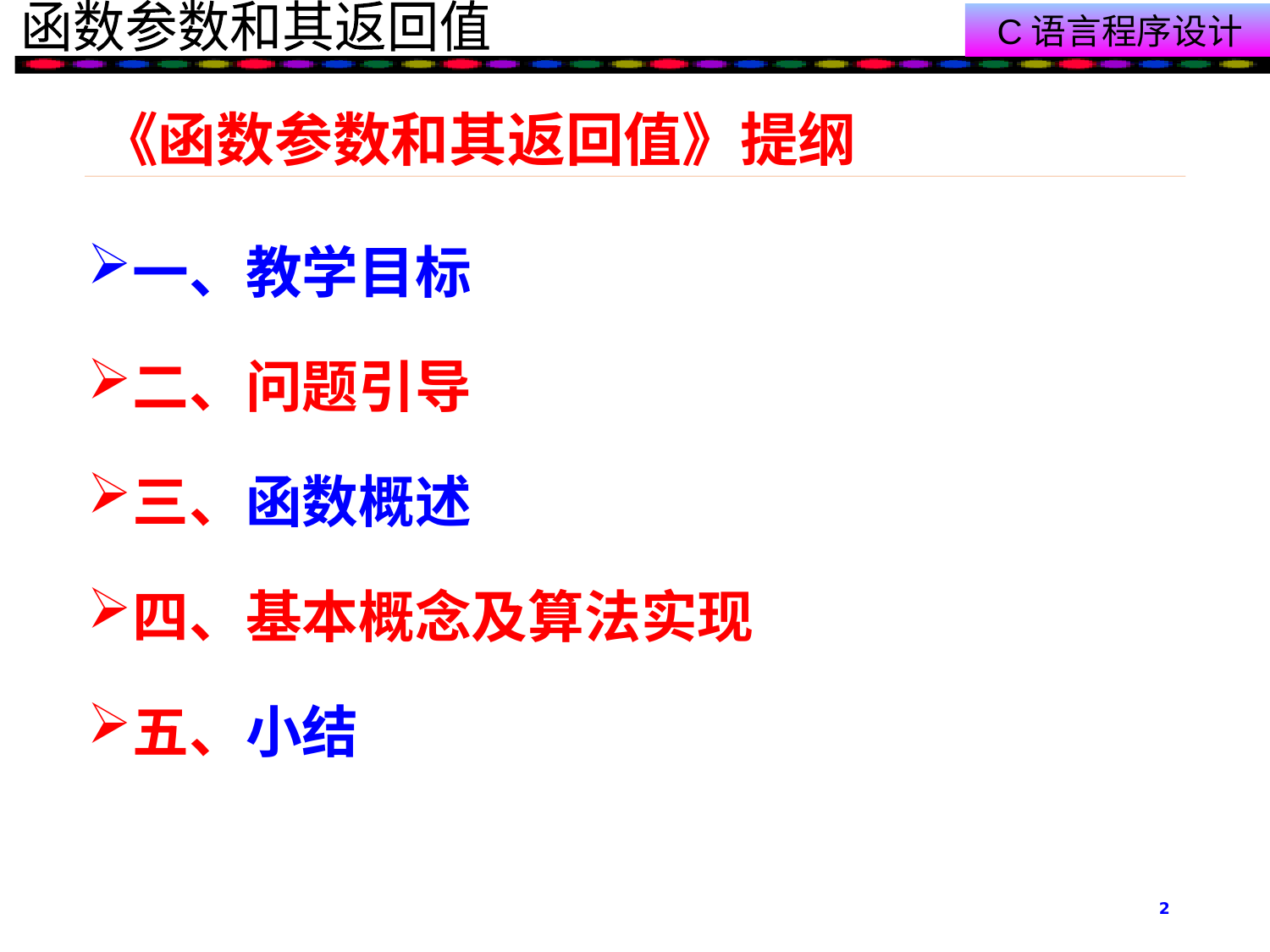

# 《函数参数和其返回值》提纲
一、教学目标
二、问题引导
三、函数概述
四、基本概念及算法实现
五、小结

2